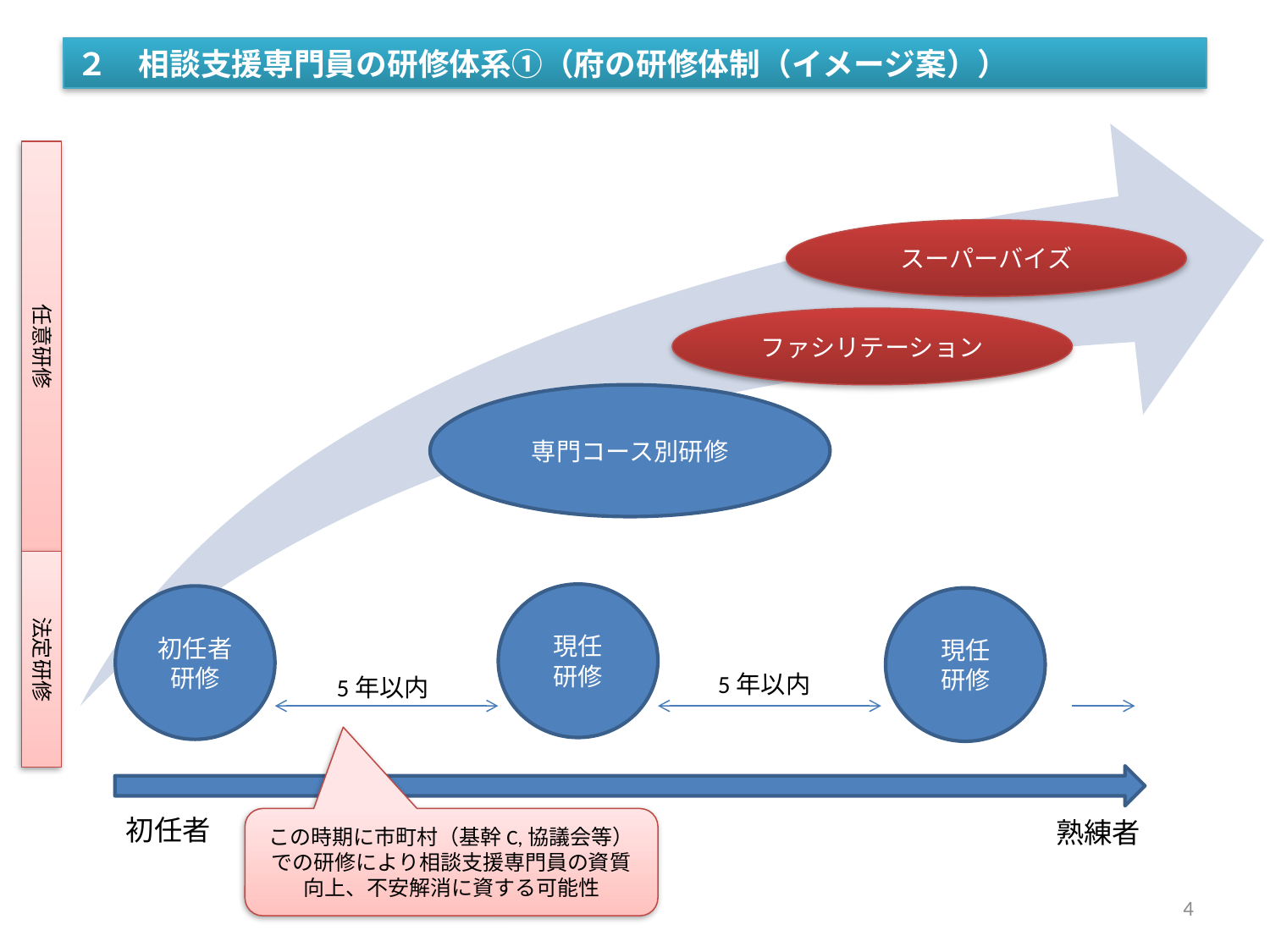

２　相談支援専門員の研修体系①（府の研修体制（イメージ案））

任意研修
スーパーバイズ
ファシリテーション
専門コース別研修
法定研修
現任
研修
初任者研修
現任
研修
5年以内
5年以内

初任者
この時期に市町村（基幹C,協議会等）での研修により相談支援専門員の資質向上、不安解消に資する可能性
熟練者
4